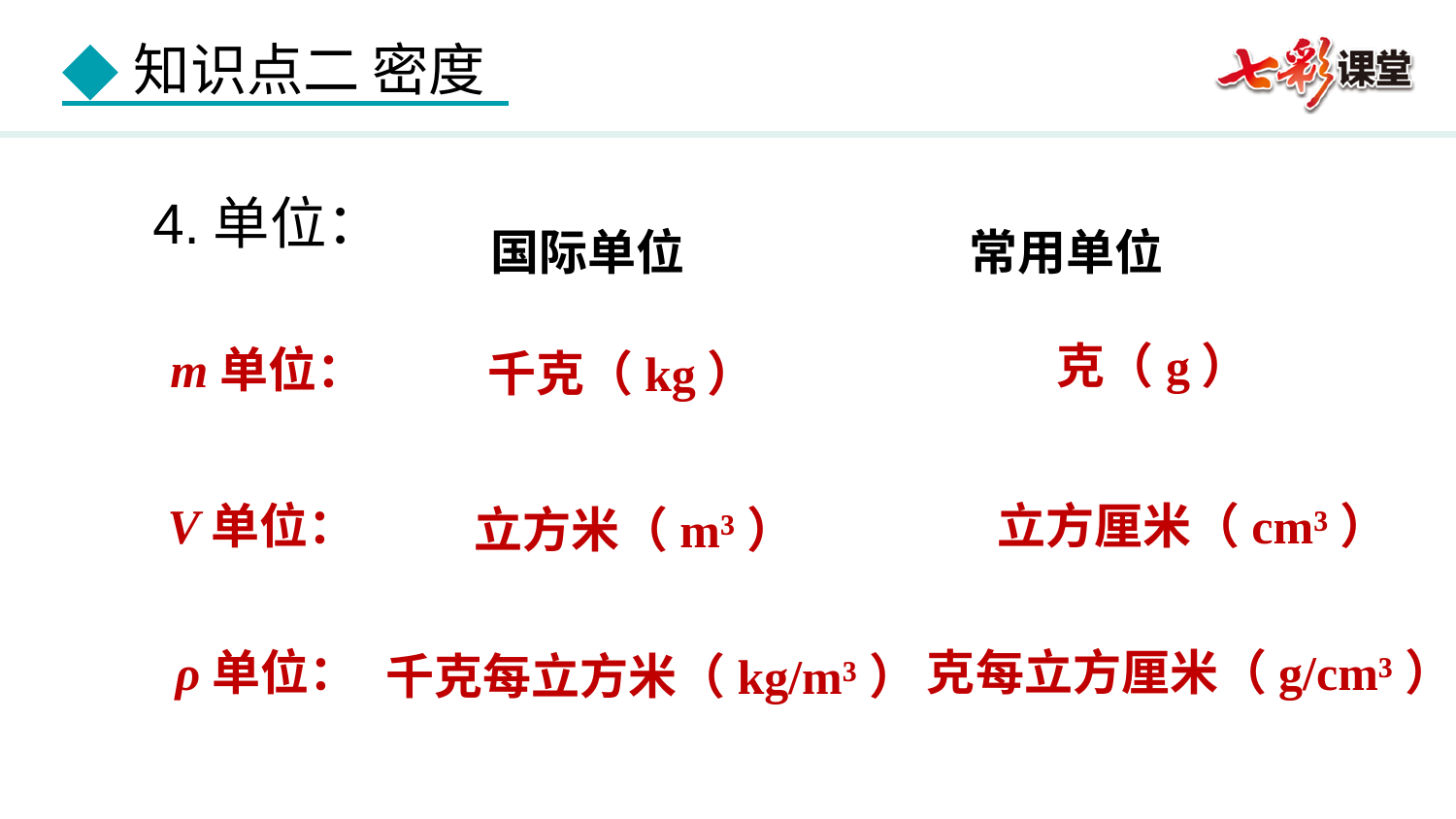

4.单位：
国际单位                          常用单位
克（g）
m单位：
千克（kg）
立方厘米（cm³）
V单位：
立方米（m³）
克每立方厘米（g/cm³）
ρ单位：
千克每立方米（kg/m³）